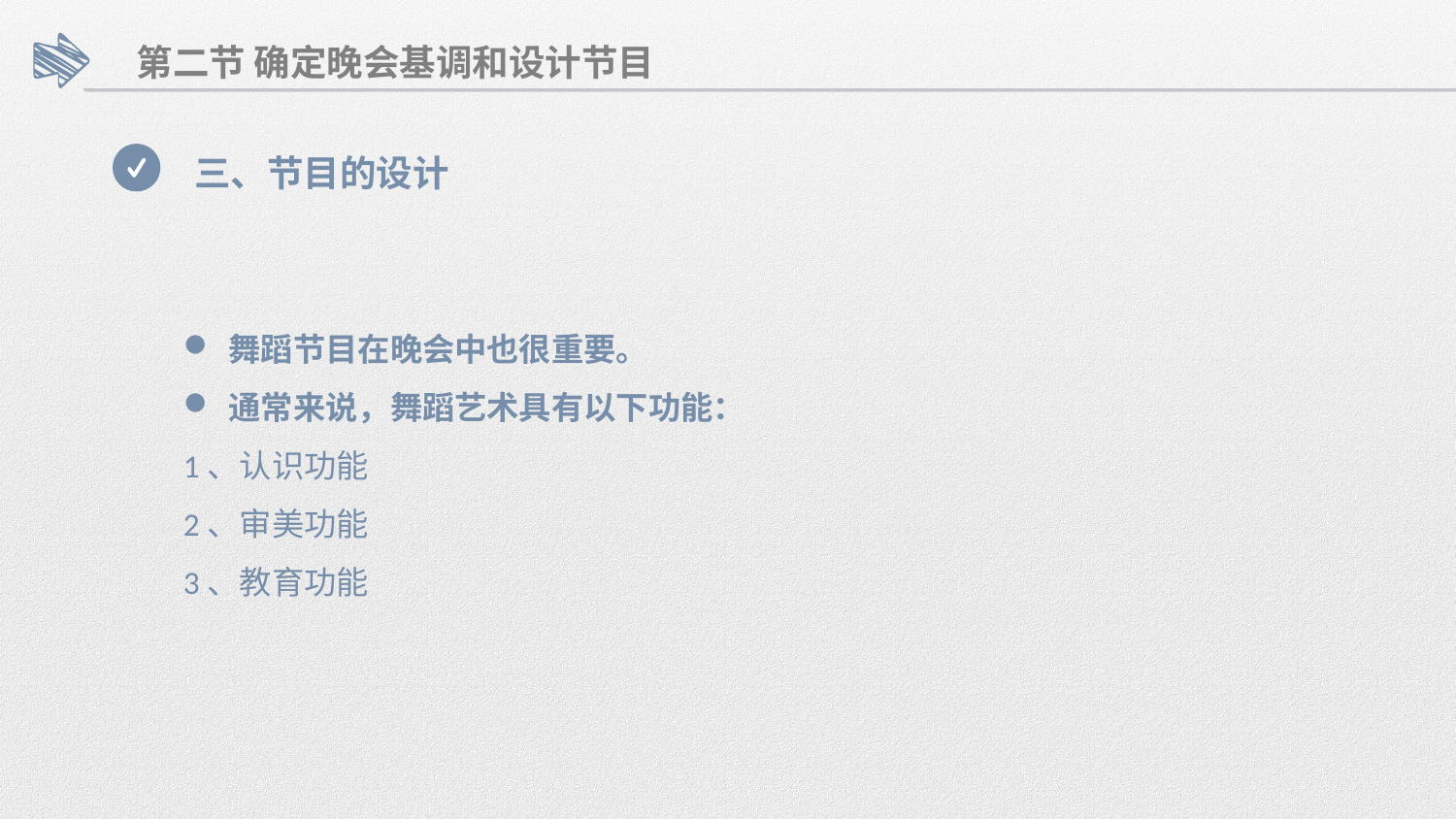

第二节 确定晚会基调和设计节目
三、节目的设计

舞蹈节目在晚会中也很重要。
通常来说，舞蹈艺术具有以下功能：
1、认识功能
2、审美功能
3、教育功能